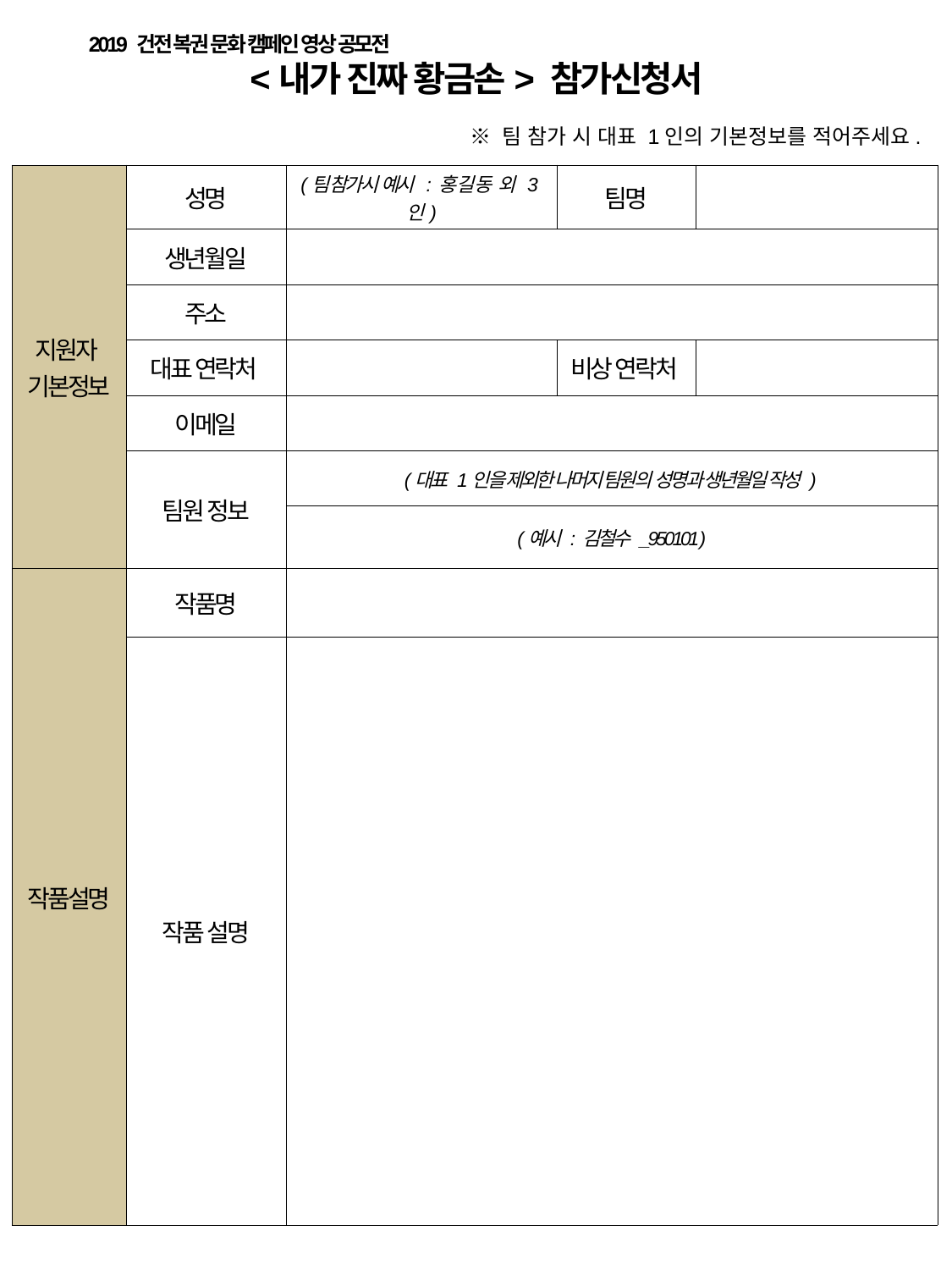

2019 건전 복권 문화 캠페인 영상 공모전
<내가 진짜 황금손> 참가신청서
※ 팀 참가 시 대표 1인의 기본정보를 적어주세요.
| 지원자 기본정보 | 성명 | (팀 참가시 예시 : 홍길동 외 3인) | 팀명 |  |
| --- | --- | --- | --- | --- |
|  | 생년월일 |  |  |  |
|  | 주소 |  |  |  |
|  | 대표 연락처 |  | 비상 연락처 |  |
|  | 이메일 |  |  |  |
|  | 팀원 정보 | (대표 1인을 제외한 나머지 팀원의 성명과 생년월일 작성 ) |  |  |
|  |  | (예시 : 김철수 \_950101 ) |  |  |
| 작품설명 | 작품명 |  |  |  |
|  | 작품 설명 |  |  |  |